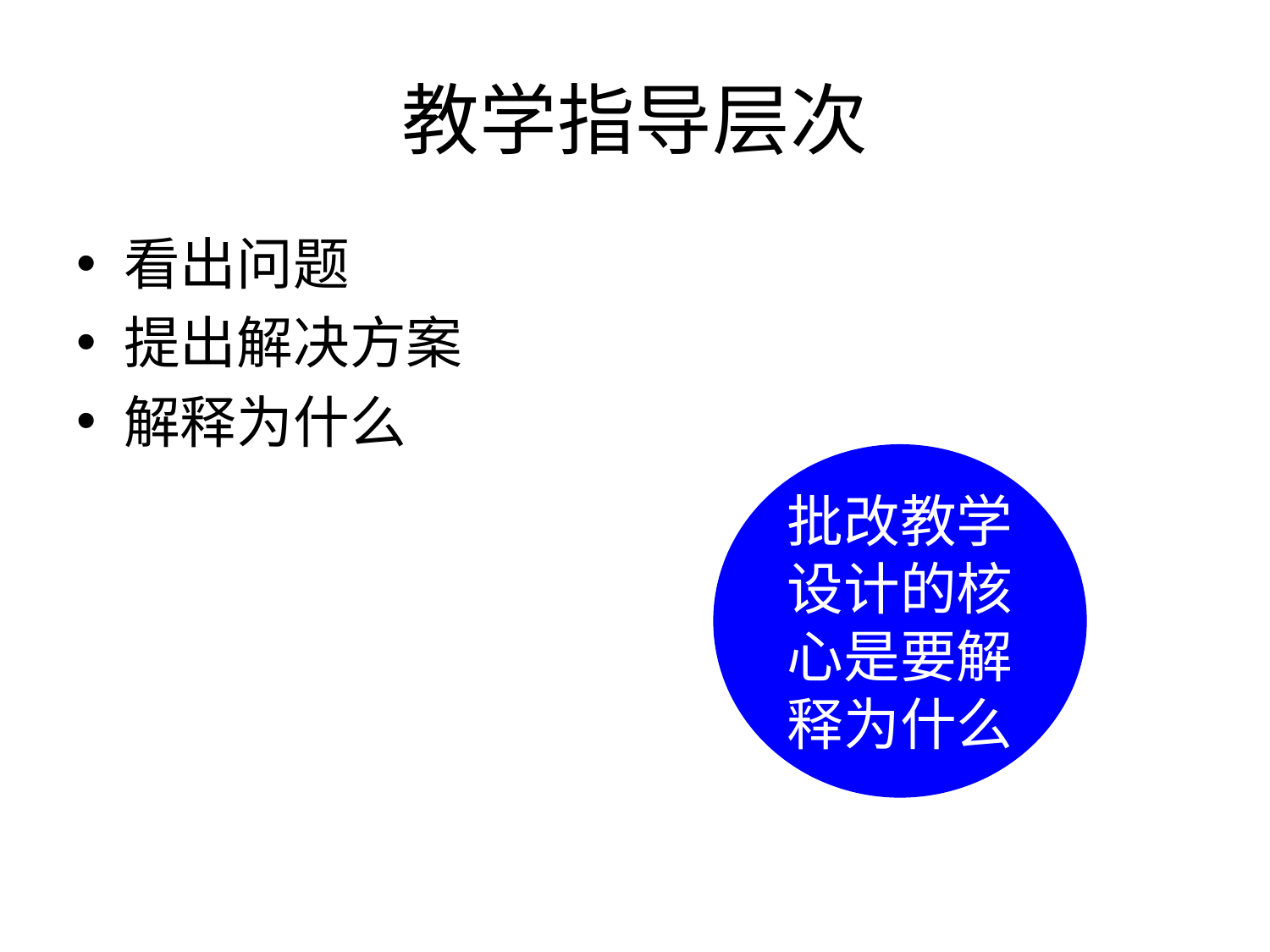

# 教学指导层次
看出问题
提出解决方案
解释为什么
批改教学设计的核心是要解释为什么